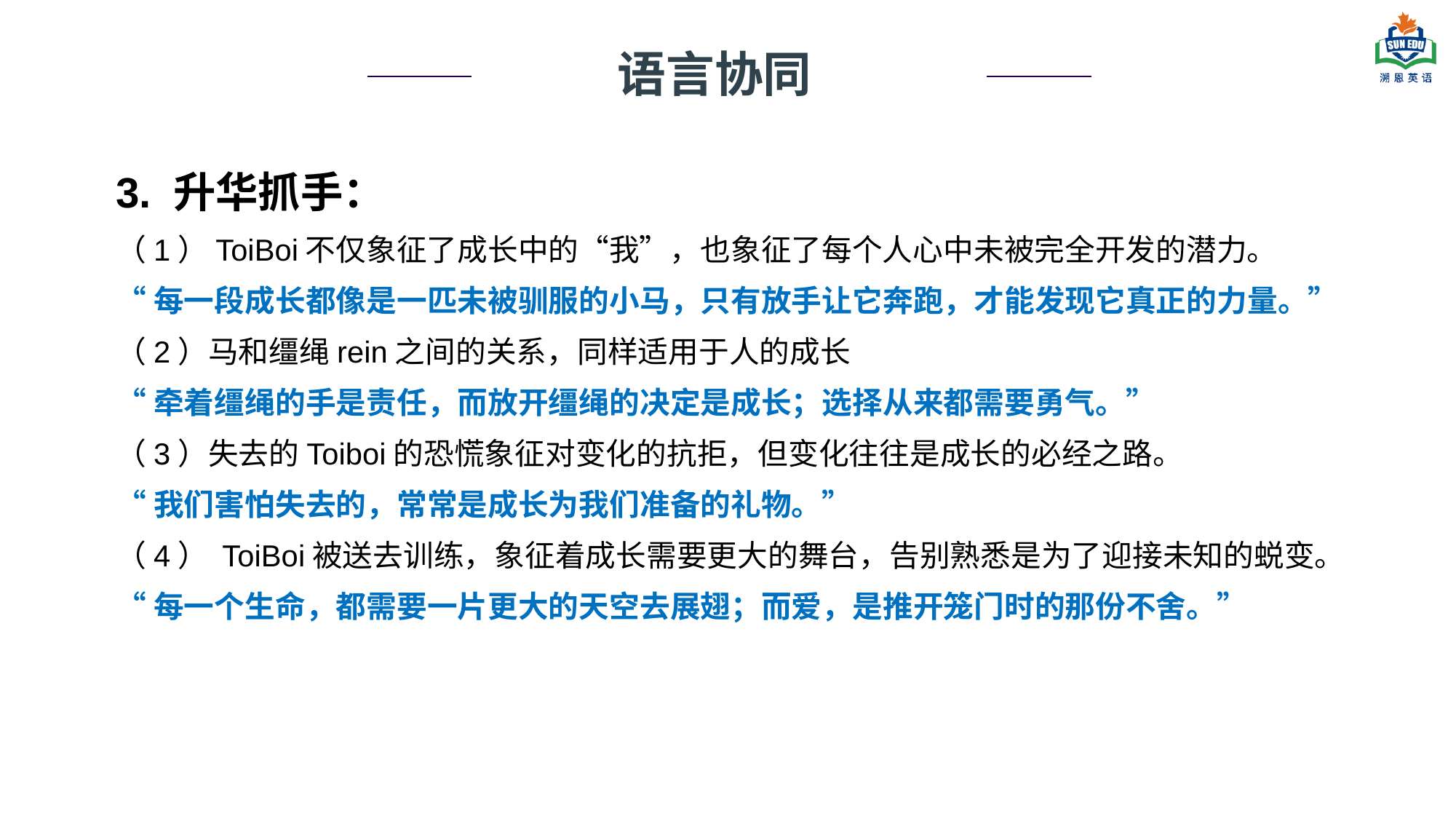

语言协同
3. 升华抓手：
（1）ToiBoi不仅象征了成长中的“我”，也象征了每个人心中未被完全开发的潜力。
“每一段成长都像是一匹未被驯服的小马，只有放手让它奔跑，才能发现它真正的力量。”
（2）马和缰绳rein之间的关系，同样适用于人的成长
“牵着缰绳的手是责任，而放开缰绳的决定是成长；选择从来都需要勇气。”
（3）失去的Toiboi的恐慌象征对变化的抗拒，但变化往往是成长的必经之路。
“我们害怕失去的，常常是成长为我们准备的礼物。”
（4） ToiBoi被送去训练，象征着成长需要更大的舞台，告别熟悉是为了迎接未知的蜕变。
“每一个生命，都需要一片更大的天空去展翅；而爱，是推开笼门时的那份不舍。”